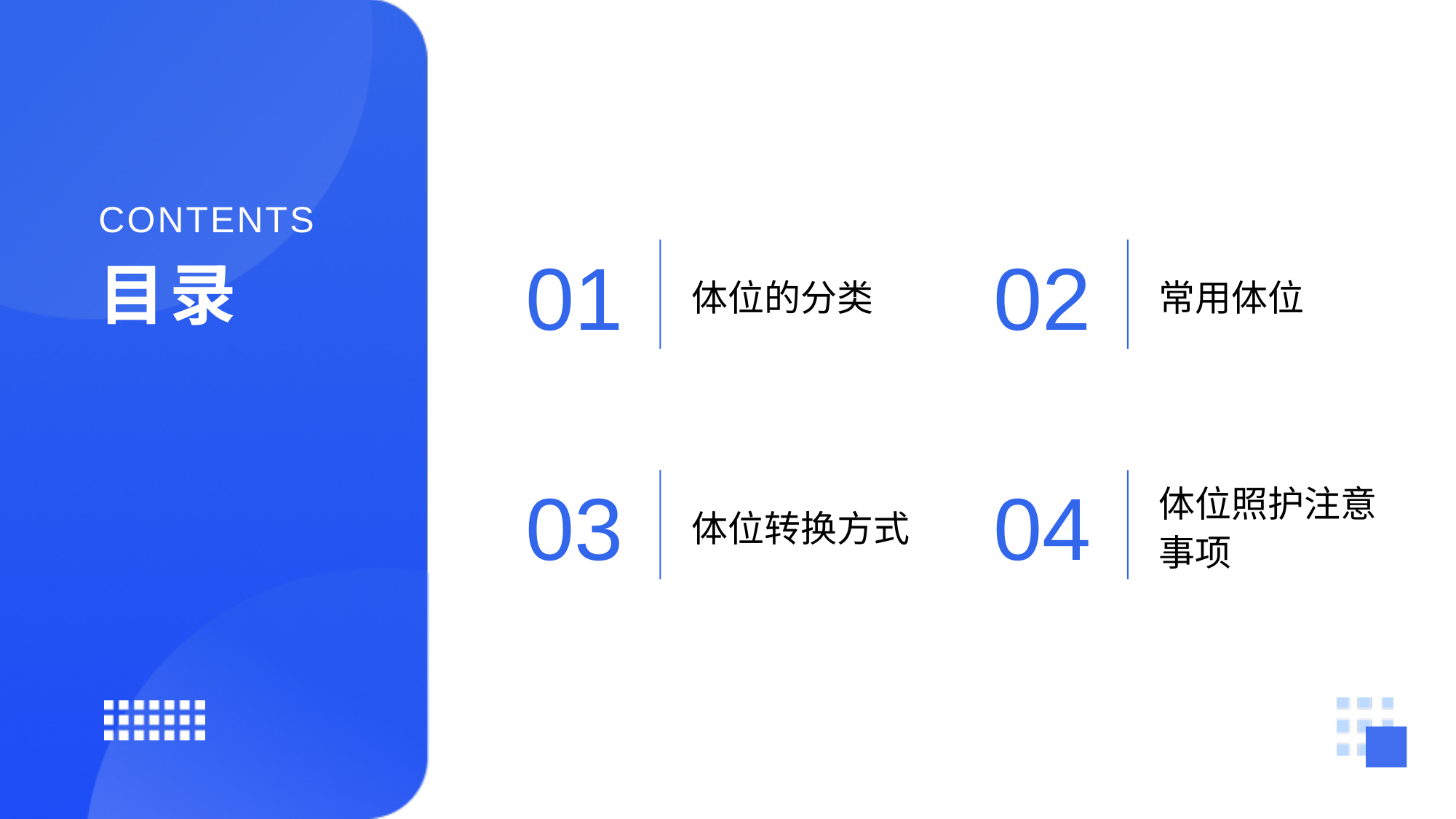

CONTENTS
01
02

体位的分类

常用体位
03
04

体位转换方式

体位照护注意事项
目录